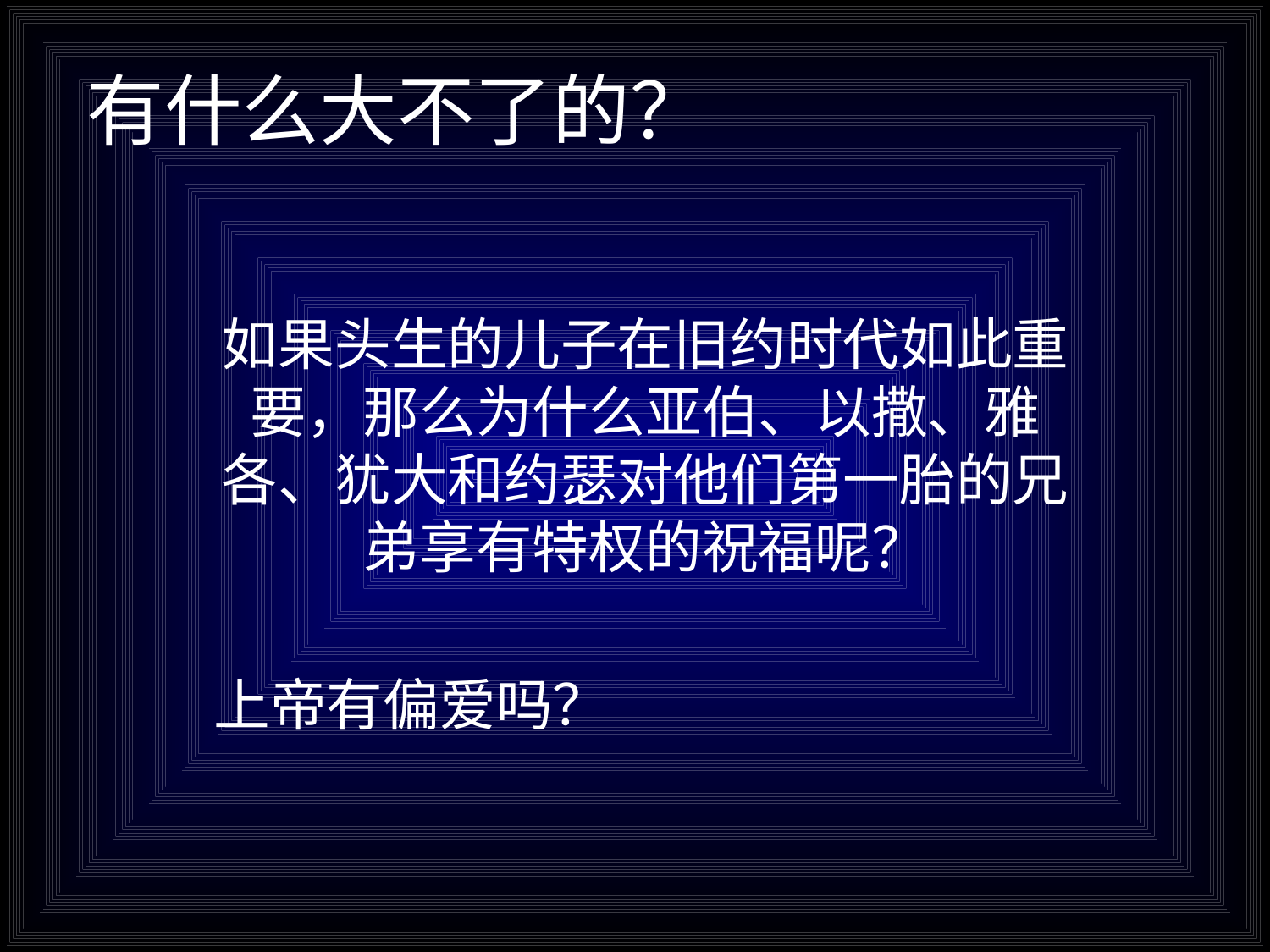

# 有什么大不了的？

如果头生的儿子在旧约时代如此重要，那么为什么亚伯、以撒、雅各、犹大和约瑟对他们第一胎的兄弟享有特权的祝福呢？

上帝有偏爱吗？